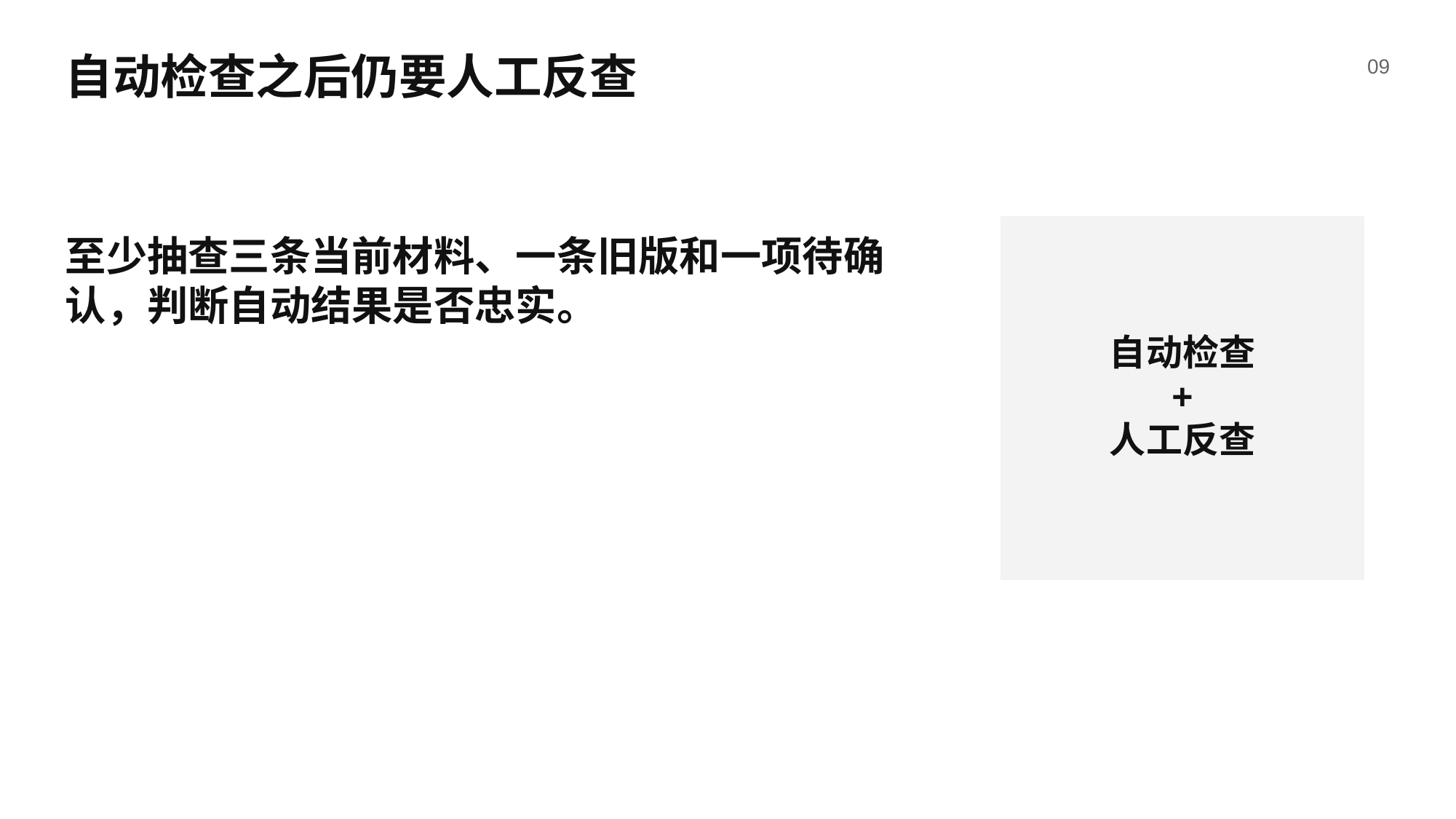

自动检查之后仍要人工反查
09

至少抽查三条当前材料、一条旧版和一项待确认，判断自动结果是否忠实。
自动检查
+
人工反查